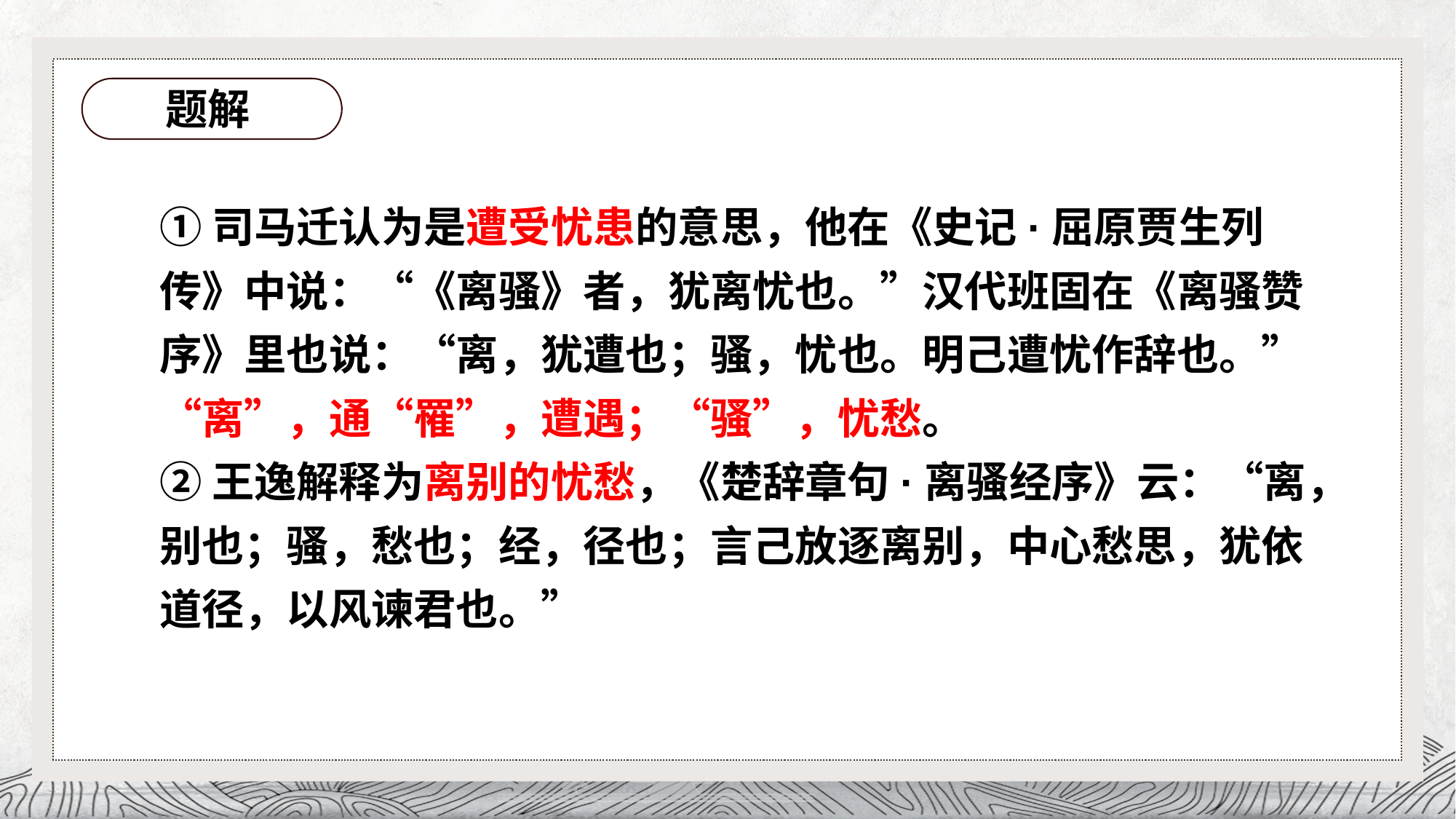

# 题解
①司马迁认为是遭受忧患的意思，他在《史记·屈原贾生列传》中说：“《离骚》者，犹离忧也。”汉代班固在《离骚赞序》里也说：“离，犹遭也；骚，忧也。明己遭忧作辞也。”“离”，通“罹”，遭遇；“骚”，忧愁。
②王逸解释为离别的忧愁，《楚辞章句·离骚经序》云：“离，别也；骚，愁也；经，径也；言己放逐离别，中心愁思，犹依道径，以风谏君也。”